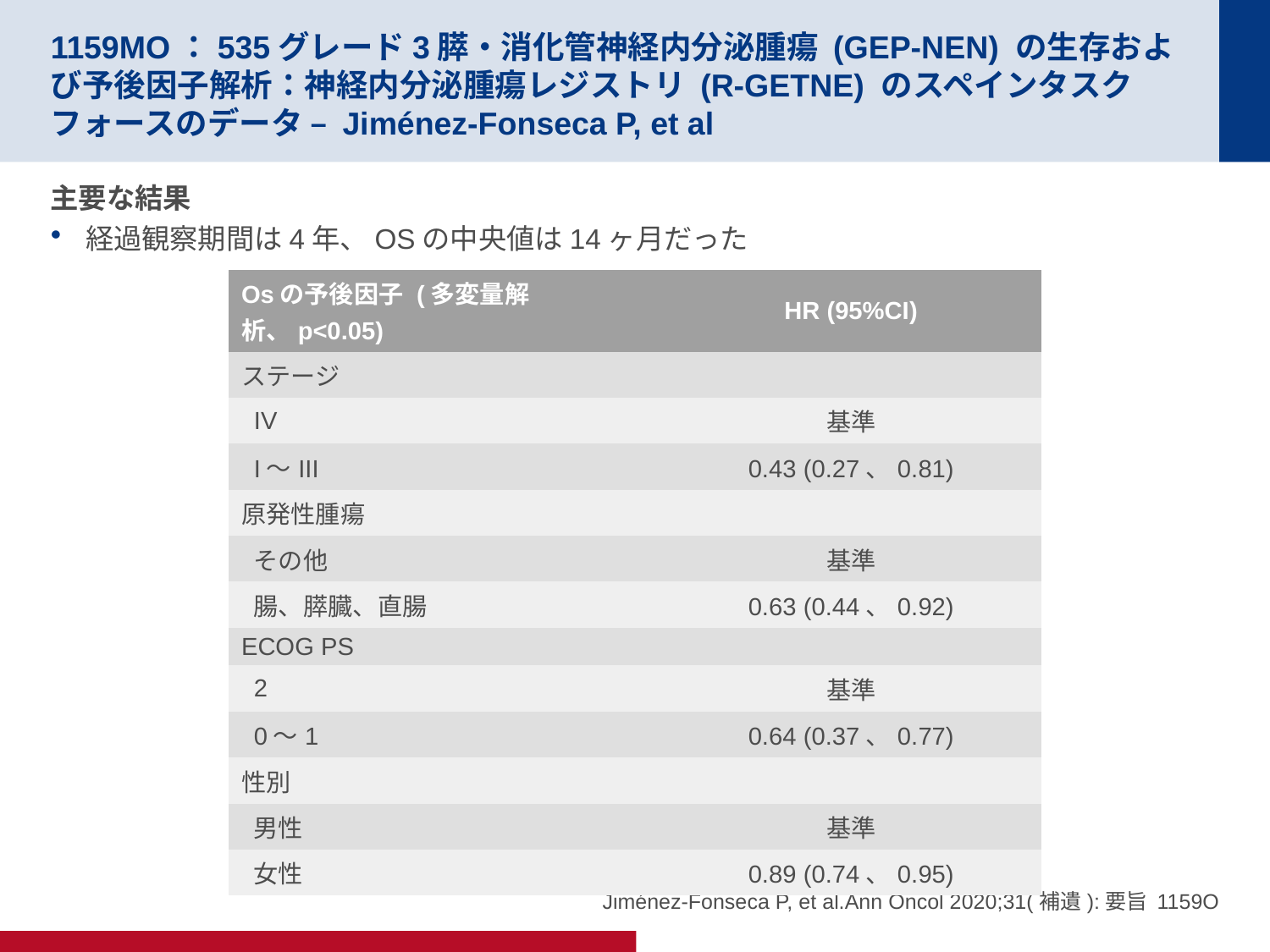

# 1159MO：535グレード3膵・消化管神経内分泌腫瘍 (GEP-NEN) の生存および予後因子解析：神経内分泌腫瘍レジストリ (R-GETNE) のスペインタスクフォースのデータ – Jiménez-Fonseca P, et al
主要な結果
経過観察期間は4年、OSの中央値は14ヶ月だった
| Osの予後因子 (多変量解析、p<0.05) | HR (95%CI) |
| --- | --- |
| ステージ |  |
| IV | 基準 |
| I～III | 0.43 (0.27、0.81) |
| 原発性腫瘍 |  |
| その他 | 基準 |
| 腸、膵臓、直腸 | 0.63 (0.44、0.92) |
| ECOG PS |  |
| 2 | 基準 |
| 0～1 | 0.64 (0.37、0.77) |
| 性別 |  |
| 男性 | 基準 |
| 女性 | 0.89 (0.74、0.95) |
Jiménez-Fonseca P, et al.Ann Oncol 2020;31(補遺):要旨 1159O